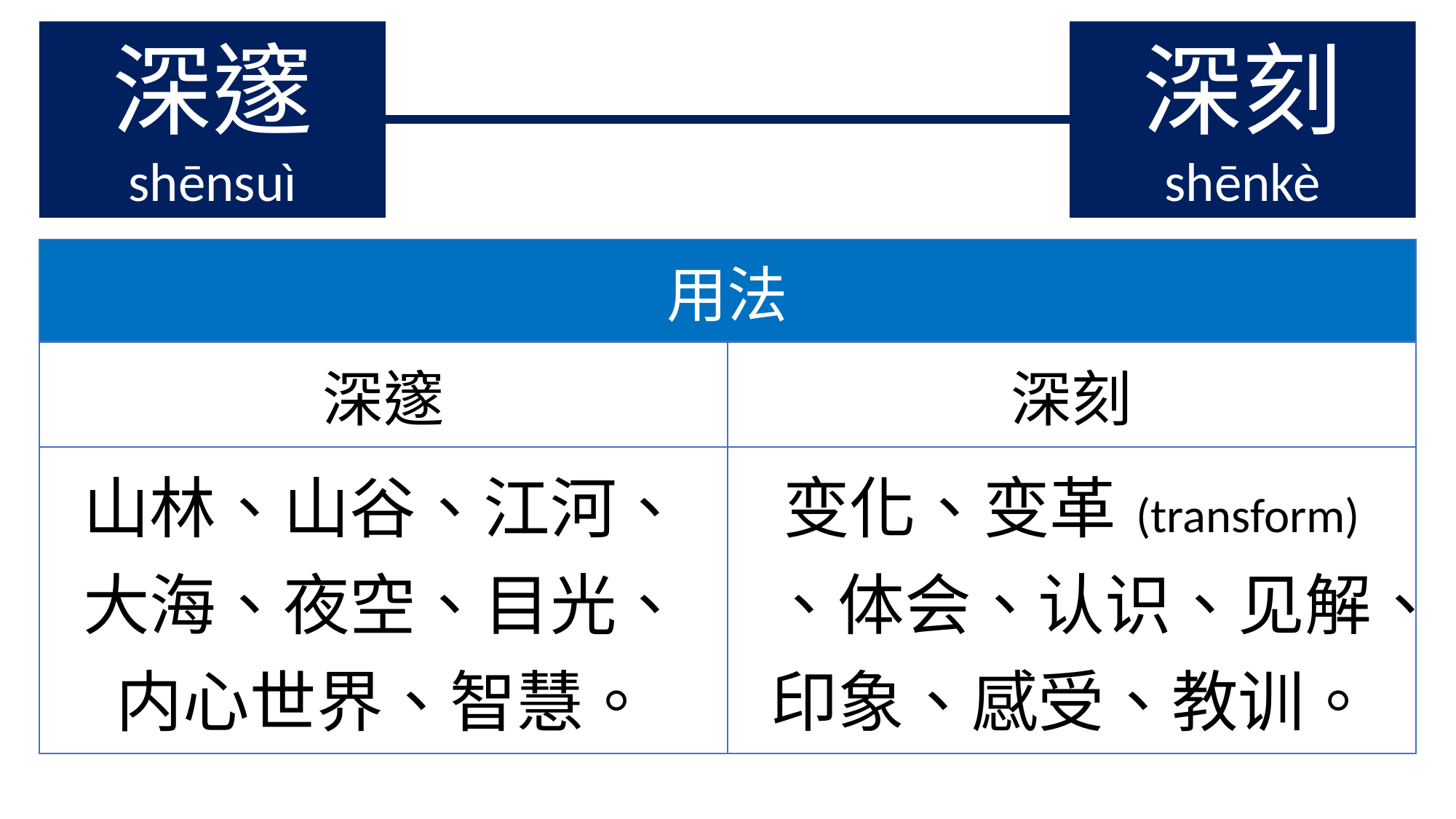

深邃
shēnsuì
深刻
shēnkè
| 用法 |  |
| --- | --- |
| 深邃 | 深刻 |
| 山林、山谷、江河、大海、夜空、目光、内心世界、智慧。 | 变化、变革(transform) 、体会、认识、见解、印象、感受、教训。 |